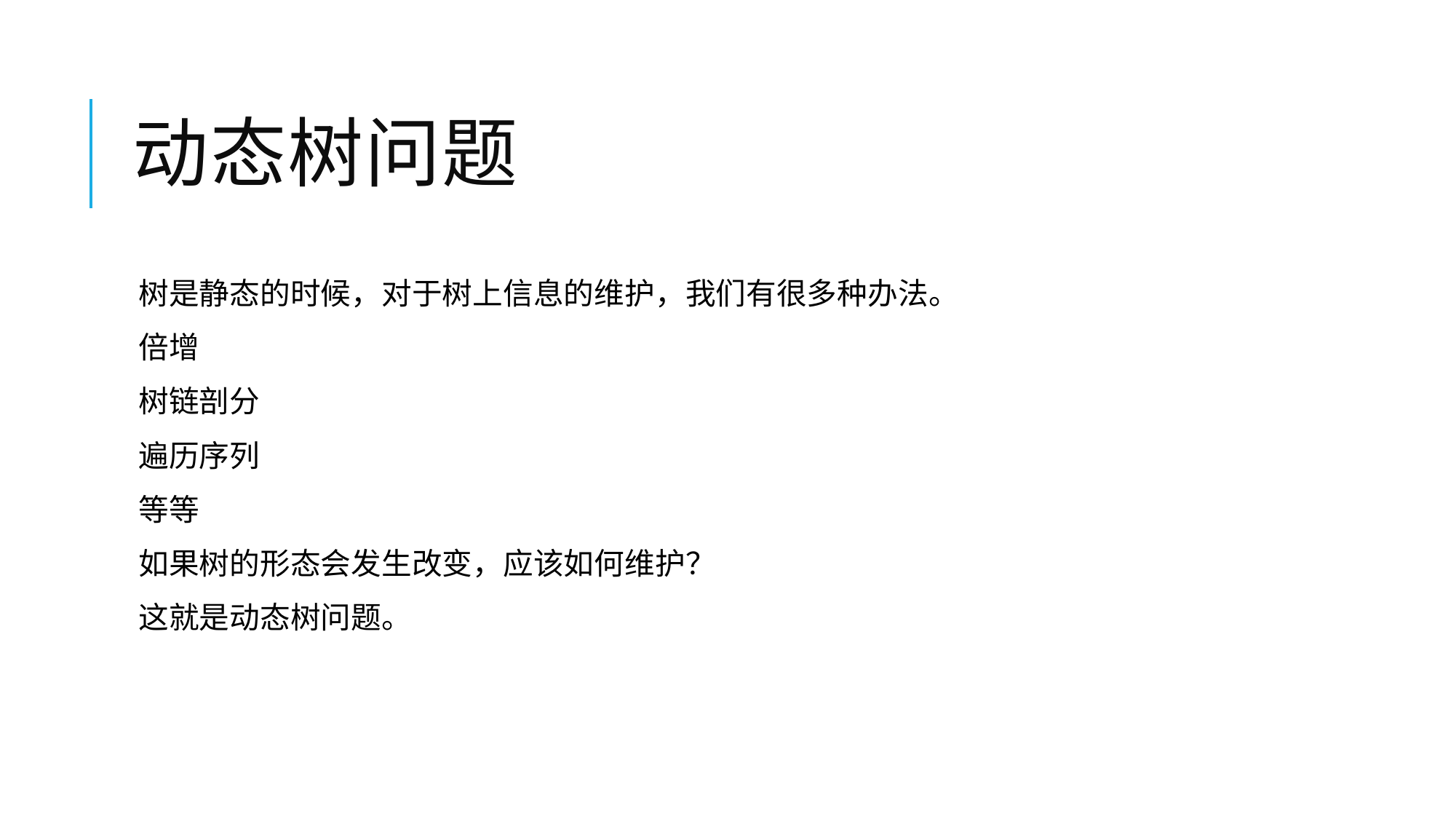

# 动态树问题
树是静态的时候，对于树上信息的维护，我们有很多种办法。
倍增
树链剖分
遍历序列
等等
如果树的形态会发生改变，应该如何维护？
这就是动态树问题。